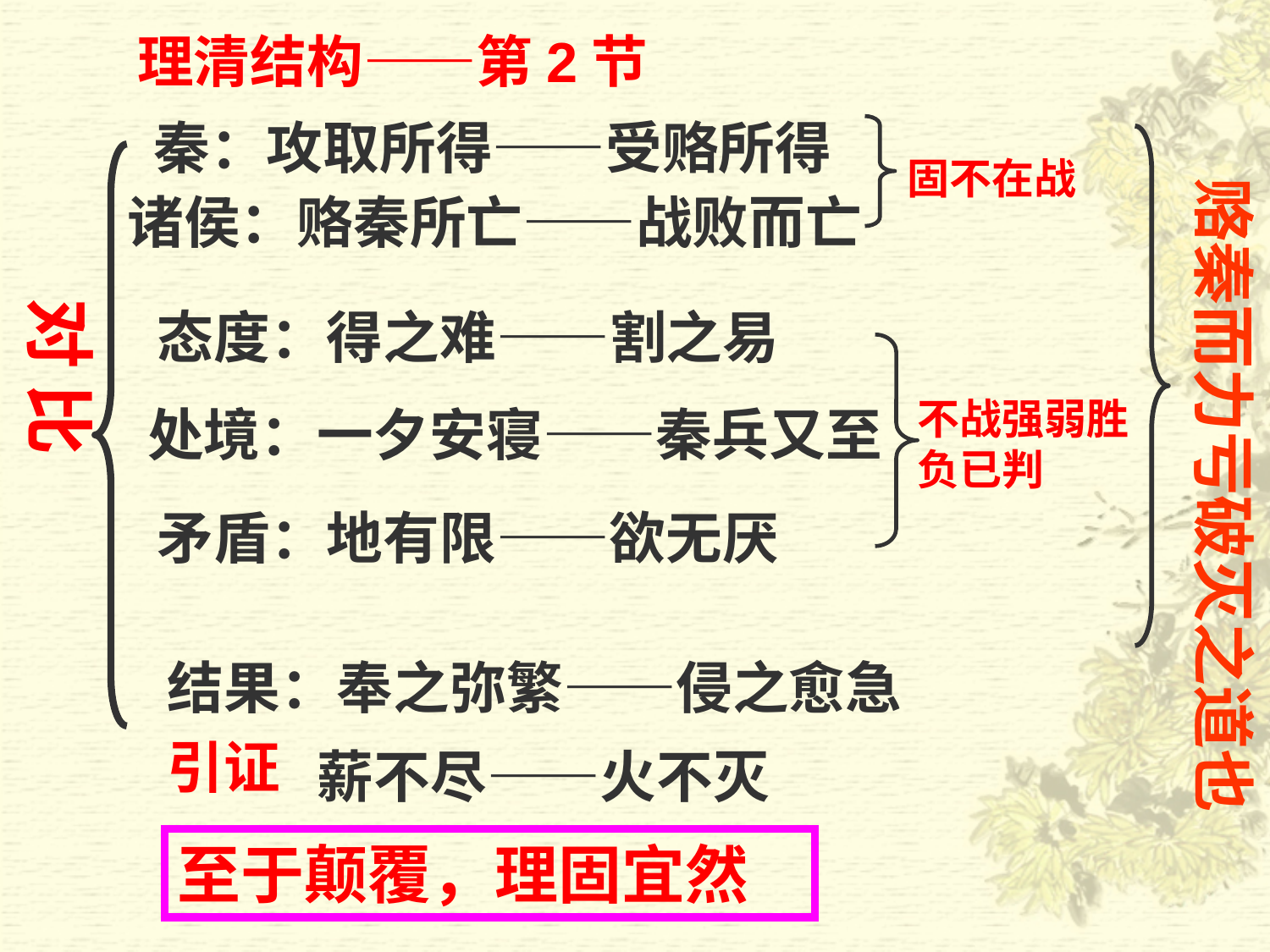

理清结构——第2节
 秦：攻取所得――受赂所得
诸侯：赂秦所亡――战败而亡

固不在战
赂秦而力亏破灭之道也
对 比
态度：得之难――割之易

处境：一夕安寝――秦兵又至
不战强弱胜负已判
矛盾：地有限――欲无厌
结果：奉之弥繁――侵之愈急
引证
薪不尽——火不灭
至于颠覆，理固宜然